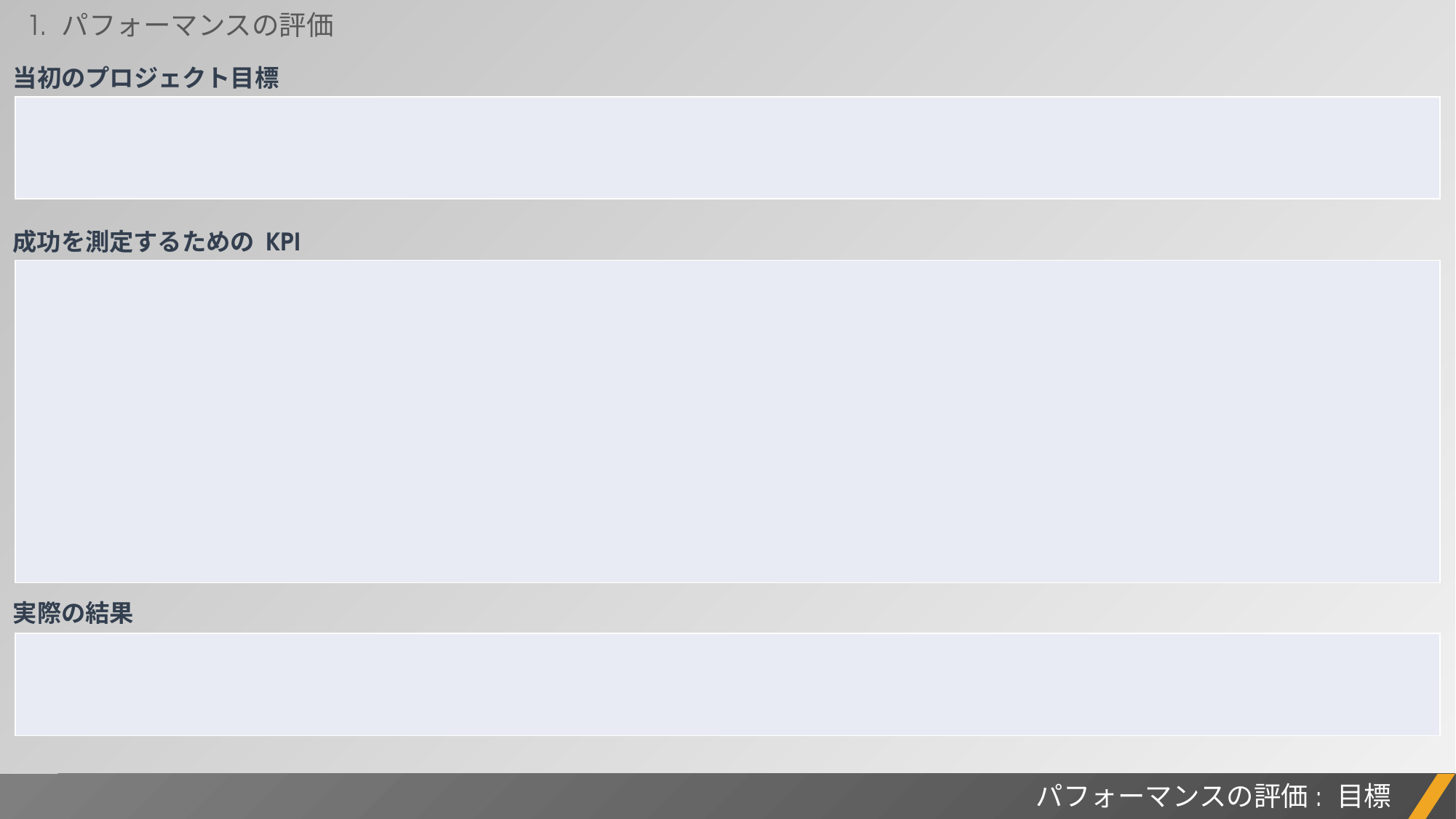

1. パフォーマンスの評価
当初のプロジェクト目標
|  |
| --- |
成功を測定するための KPI
|  |
| --- |
実際の結果
|  |
| --- |
パフォーマンスの評価: 目標